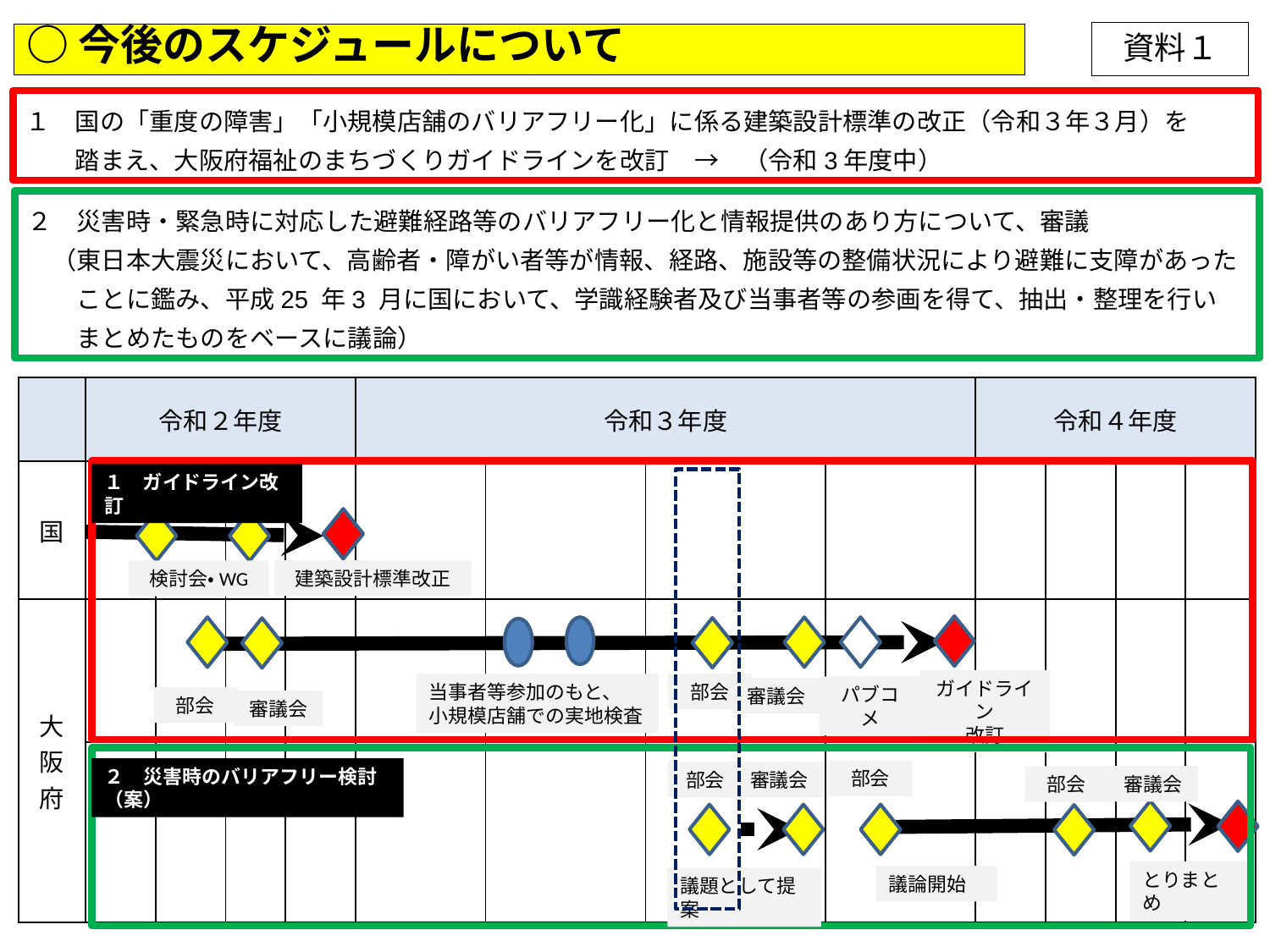

資料１
○今後のスケジュールについて
１　国の「重度の障害」「小規模店舗のバリアフリー化」に係る建築設計標準の改正（令和３年３月）を
　　踏まえ、大阪府福祉のまちづくりガイドラインを改訂　→　（令和3年度中）
２　災害時・緊急時に対応した避難経路等のバリアフリー化と情報提供のあり方について、審議
　（東日本大震災において、高齢者・障がい者等が情報、経路、施設等の整備状況により避難に支障があった
　　ことに鑑み、平成25 年3 月に国において、学識経験者及び当事者等の参画を得て、抽出・整理を行い
　　まとめたものをベースに議論）
|  | 令和２年度 |  |  |  | 令和３年度 |  |  |  | 令和４年度 |  |  |  |
| --- | --- | --- | --- | --- | --- | --- | --- | --- | --- | --- | --- | --- |
| 国 |  |  |  |  |  |  |  |  |  |  |  |  |
| 大阪府 |  |  |  |  |  |  |  |  |  |  |  |  |
|  |  |  |  |  |  |  |  |  |  |  |  |  |

１　ガイドライン改訂

建築設計標準改正
検討会・WG

ガイドライン
改訂
部会
当事者等参加のもと、
小規模店舗での実地検査
パブコメ
審議会
部会
審議会

２　災害時のバリアフリー検討（案）
部会
部会
審議会
審議会
部会

とりまとめ
議論開始
議題として提案